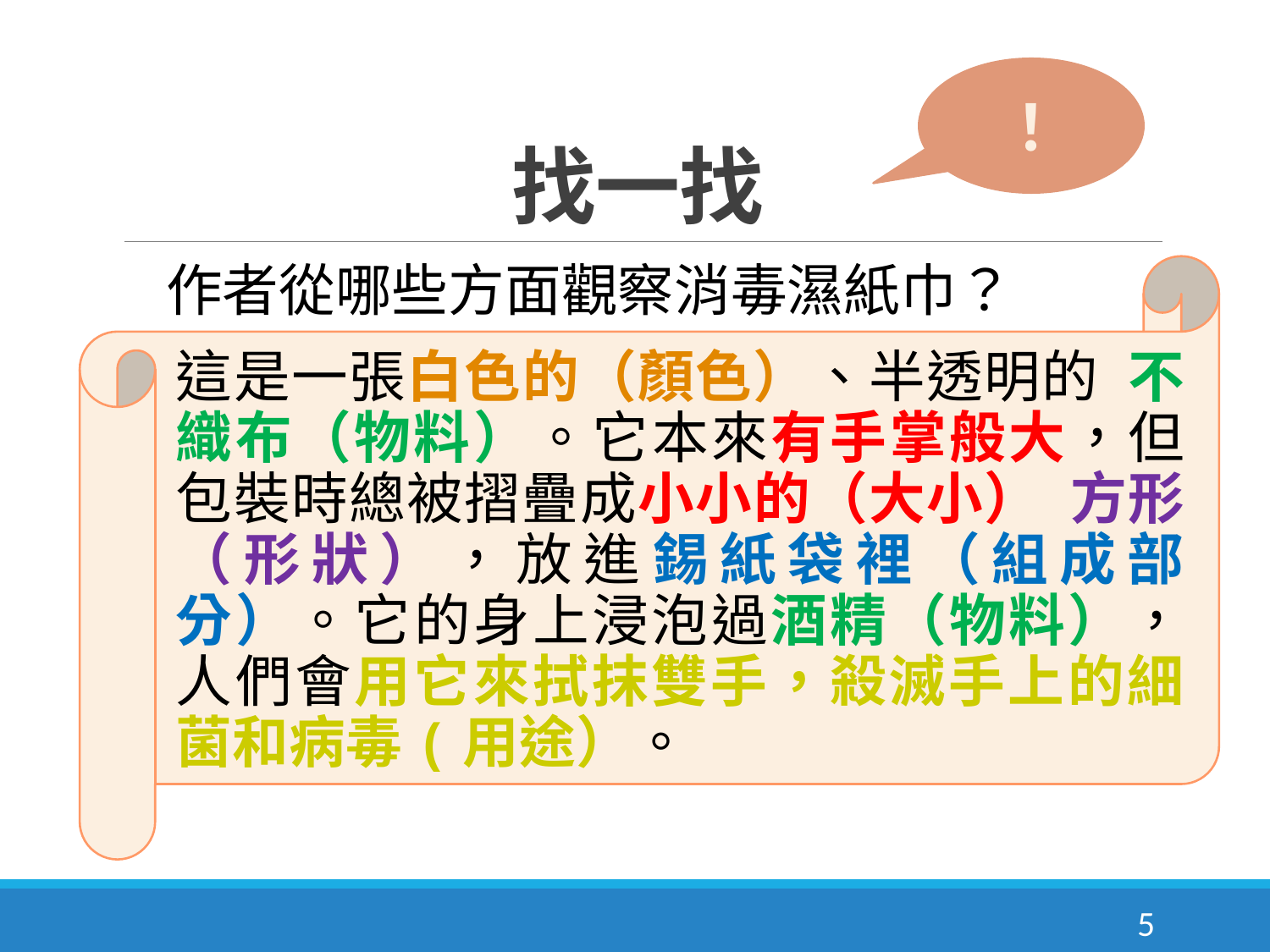

# 找一找
！

   作者從哪些方面觀察消毒濕紙巾？
這是一張白色的（顏色）、半透明的  不織布（物料）。它本來有手掌般大，但包裝時總被摺疊成小小的（大小）  方形（形狀），放進錫紙袋裡（組成部分）。它的身上浸泡過酒精（物料），人們會用它來拭抹雙手，殺滅手上的細菌和病毒(用途）。

5